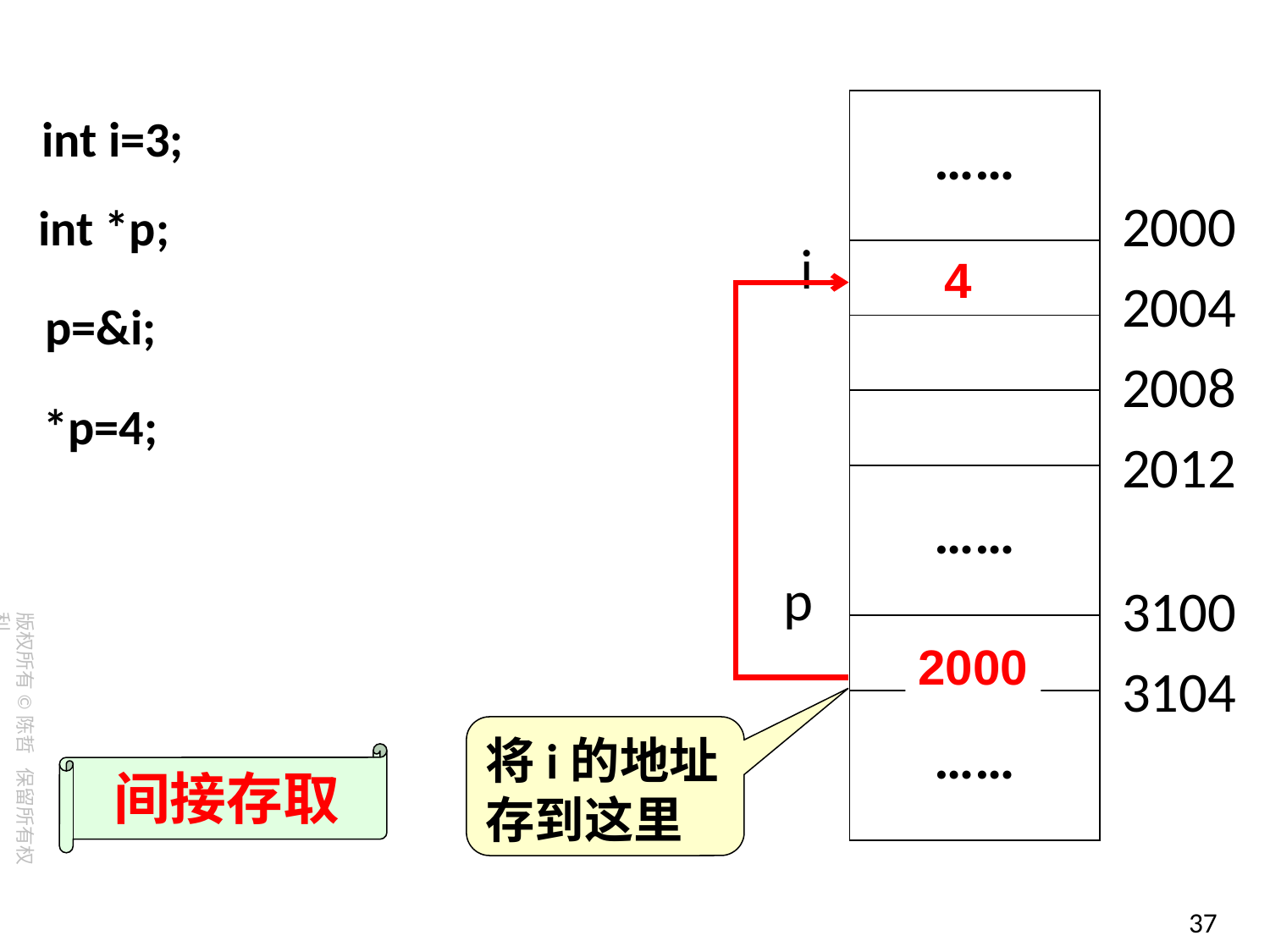

int i=3;
| …… |
| --- |
| 3 |
|  |
|  |
| …… |
|  |
| …… |
int *p;
| 2000 |
| --- |
| 2004 |
| 2008 |
| 2012 |
|  |
| 3100 |
| 3104 |
| i |
| --- |
|  |
|  |
|  |
|  |
| p |
4
p=&i;
*p=4;
2000
将i的地址存到这里
间接存取
37